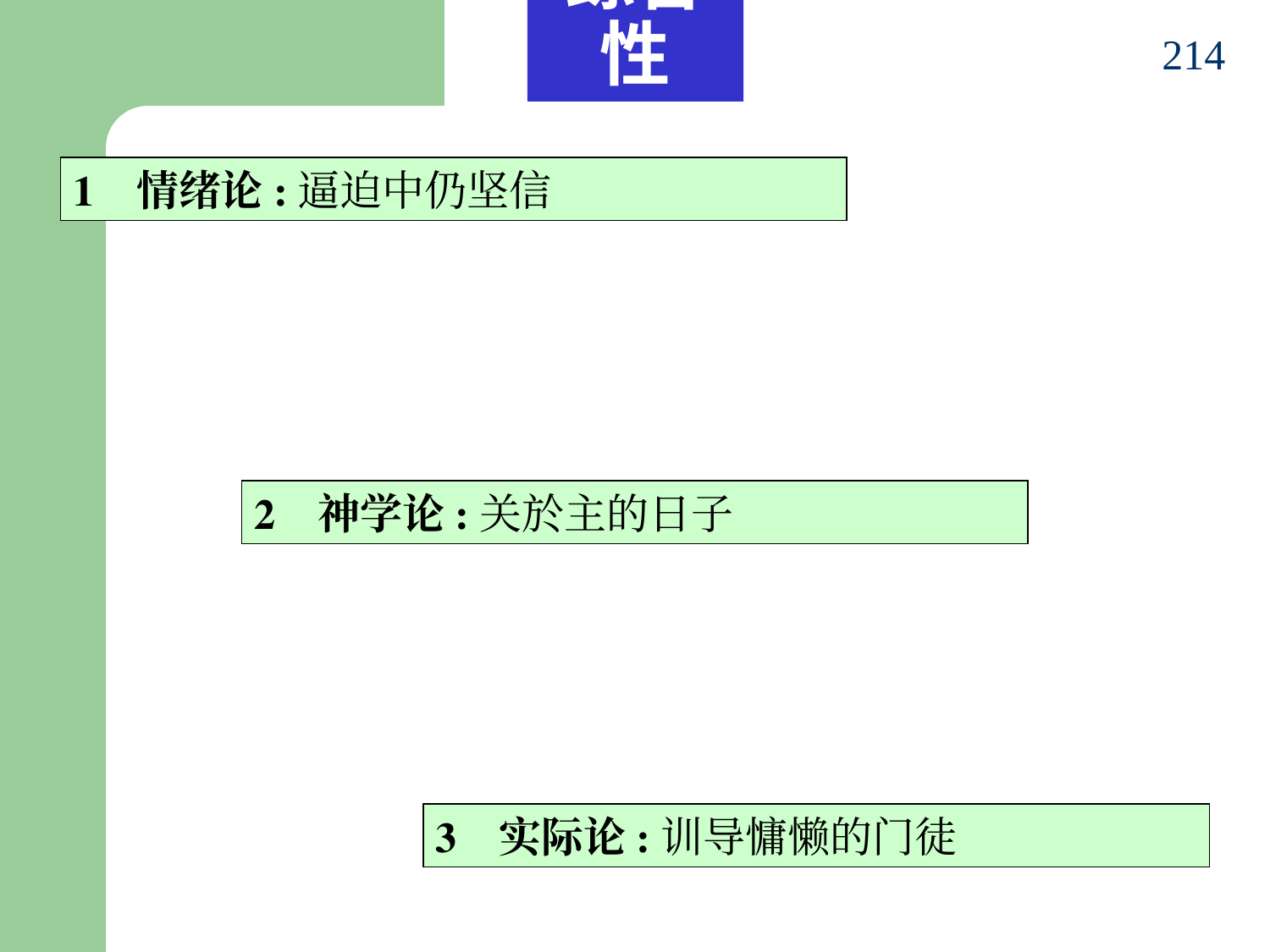

综合性
214
1	情绪论:逼迫中仍坚信
2	神学论:关於主的日子
3	实际论:训导慵懒的门徒